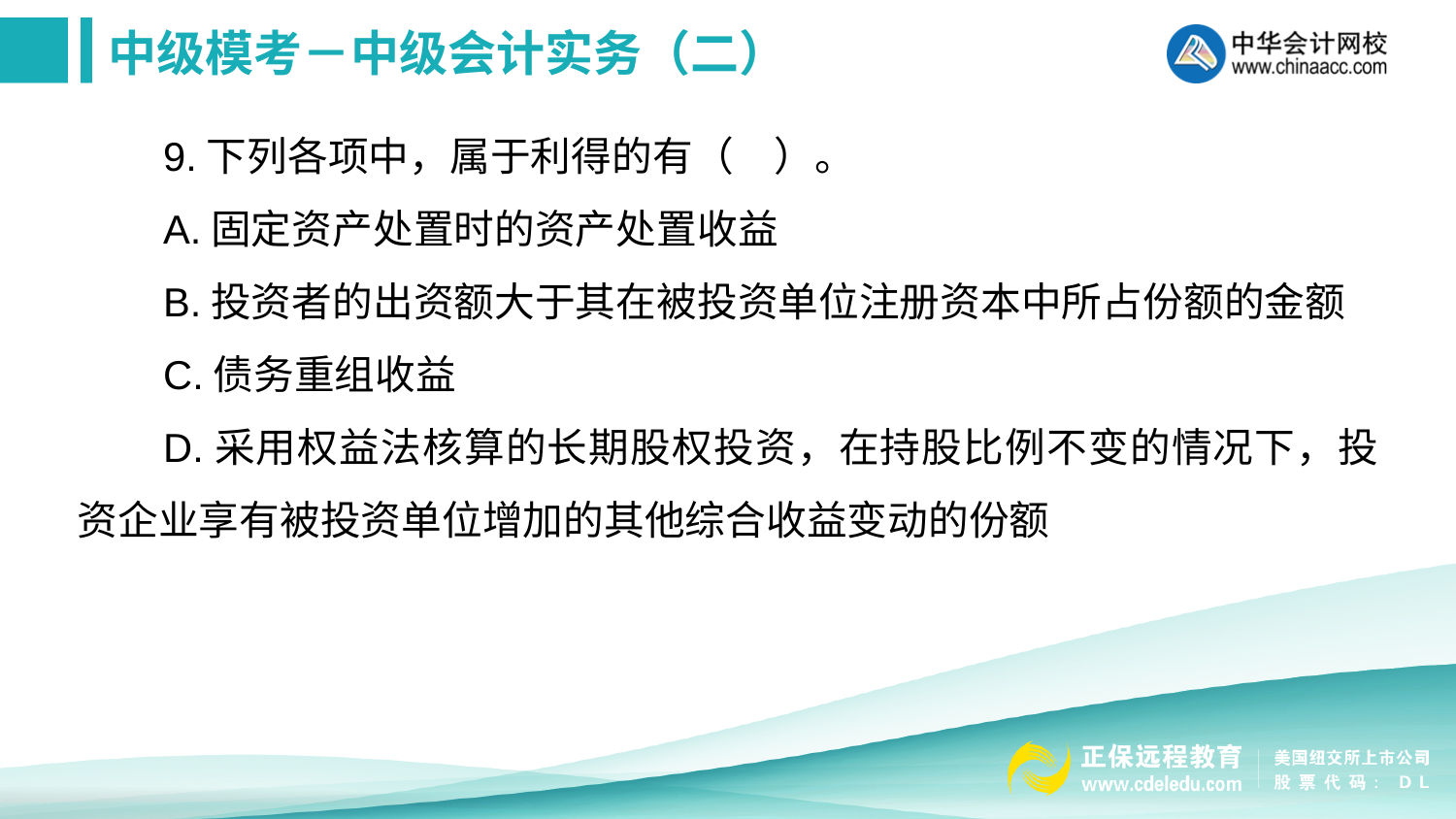

9.下列各项中，属于利得的有（　）。
A.固定资产处置时的资产处置收益
B.投资者的出资额大于其在被投资单位注册资本中所占份额的金额
C.债务重组收益
D.采用权益法核算的长期股权投资，在持股比例不变的情况下，投资企业享有被投资单位增加的其他综合收益变动的份额